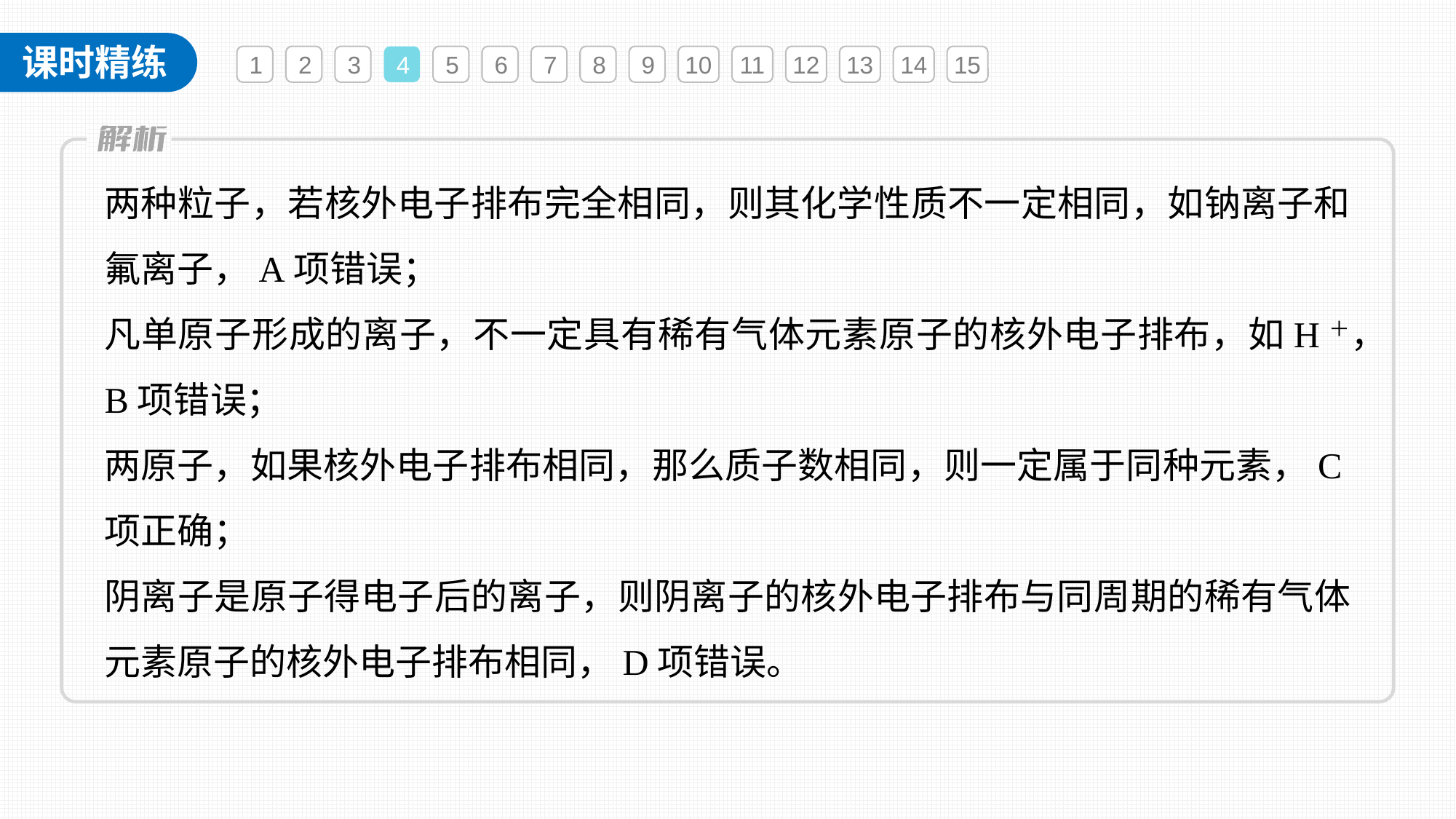

1
2
3
4
5
6
7
8
9
10
11
12
13
14
15

两种粒子，若核外电子排布完全相同，则其化学性质不一定相同，如钠离子和氟离子，A项错误；
凡单原子形成的离子，不一定具有稀有气体元素原子的核外电子排布，如H＋，B项错误；
两原子，如果核外电子排布相同，那么质子数相同，则一定属于同种元素，C项正确；
阴离子是原子得电子后的离子，则阴离子的核外电子排布与同周期的稀有气体元素原子的核外电子排布相同，D项错误。